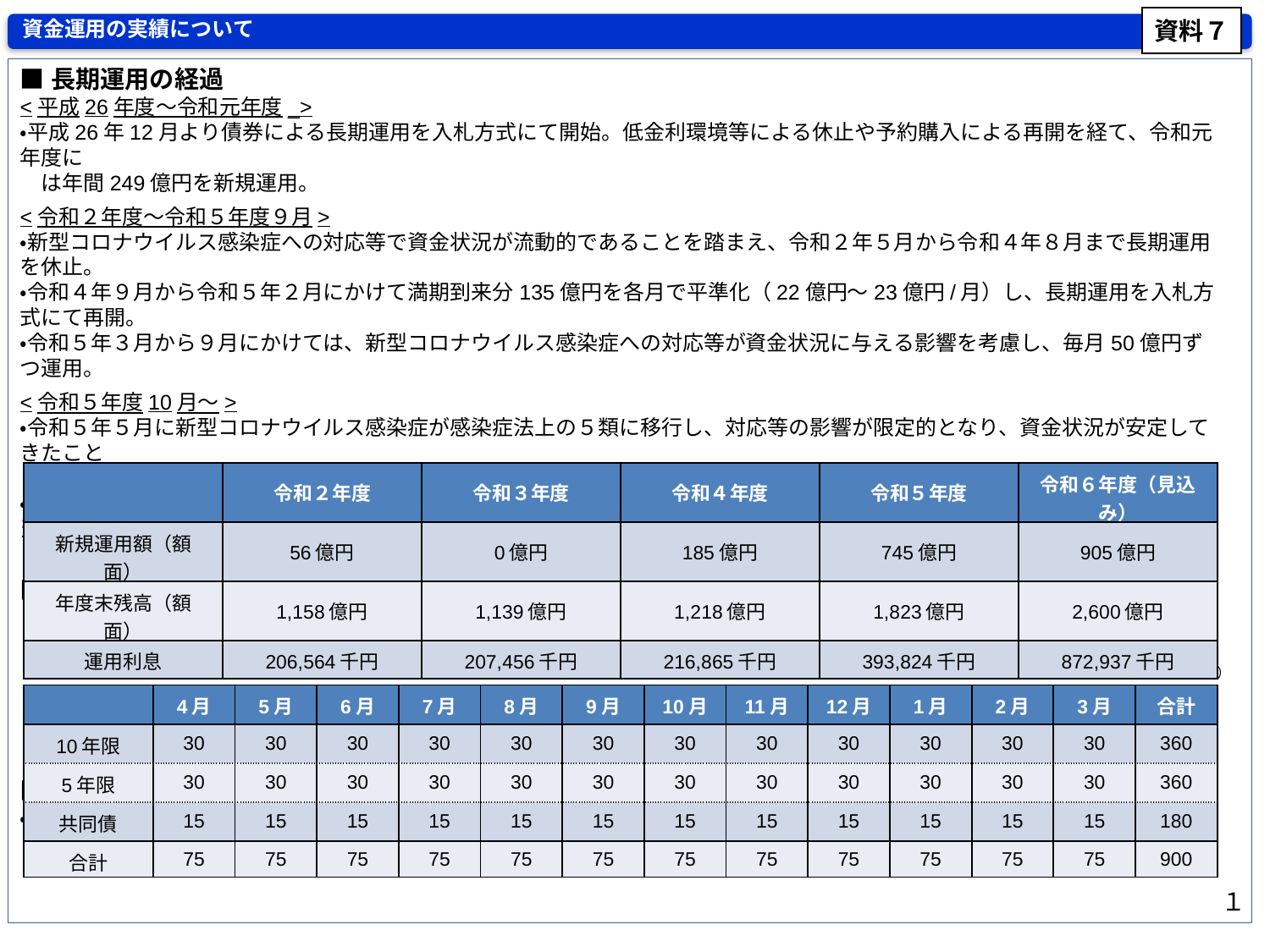

資料７
資金運用の実績について
■長期運用の経過
<平成26年度～令和元年度_>
・平成26年12月より債券による長期運用を入札方式にて開始。低金利環境等による休止や予約購入による再開を経て、令和元年度に
　は年間249億円を新規運用。

<令和２年度～令和５年度９月>
・新型コロナウイルス感染症への対応等で資金状況が流動的であることを踏まえ、令和２年５月から令和４年８月まで長期運用を休止。
・令和４年９月から令和５年２月にかけて満期到来分135億円を各月で平準化（22億円～23億円/月）し、長期運用を入札方式にて再開。
・令和５年３月から９月にかけては、新型コロナウイルス感染症への対応等が資金状況に与える影響を考慮し、毎月50億円ずつ運用。

<令和５年度10月～>
・令和５年５月に新型コロナウイルス感染症が感染症法上の５類に移行し、対応等の影響が限定的となり、資金状況が安定してきたこと
　を踏まえ、令和５年10月以降の運用計画を策定。
・令和２年５月から令和４年８月までの間、長期運用を休止していたことにより滞留している長期運用可能資金約2,700億円を当面３カ年
　（令和５年10月～令和８年９月）で年間900億円ずつ入札方式と予約購入を並行して運用。

■長期運用額等の推移（令和２年度～令和６年度）

■令和７年度運用予定
・10年限は入札方式、５年限は入札方式と予約購入（高速道路会社債）を併用、共同債は予約購入していく予定。

・なお、資金状況や市場環境等を慎重に見極め、必要に応じて、運用計画を変更。

|  | 令和２年度 | 令和３年度 | 令和４年度 | 令和５年度 | 令和６年度（見込み） |
| --- | --- | --- | --- | --- | --- |
| 新規運用額（額面） | 56億円 | 0億円 | 185億円 | 745億円 | 905億円 |
| 年度末残高（額面） | 1,158億円 | 1,139億円 | 1,218億円 | 1,823億円 | 2,600億円 |
| 運用利息 | 206,564千円 | 207,456千円 | 216,865千円 | 393,824千円 | 872,937千円 |
（単位：億円）
|  | 4月 | 5月 | 6月 | 7月 | 8月 | 9月 | 10月 | 11月 | 12月 | 1月 | 2月 | 3月 | 合計 |
| --- | --- | --- | --- | --- | --- | --- | --- | --- | --- | --- | --- | --- | --- |
| 10年限 | 30 | 30 | 30 | 30 | 30 | 30 | 30 | 30 | 30 | 30 | 30 | 30 | 360 |
| 5年限 | 30 | 30 | 30 | 30 | 30 | 30 | 30 | 30 | 30 | 30 | 30 | 30 | 360 |
| 共同債 | 15 | 15 | 15 | 15 | 15 | 15 | 15 | 15 | 15 | 15 | 15 | 15 | 180 |
| 合計 | 75 | 75 | 75 | 75 | 75 | 75 | 75 | 75 | 75 | 75 | 75 | 75 | 900 |

１